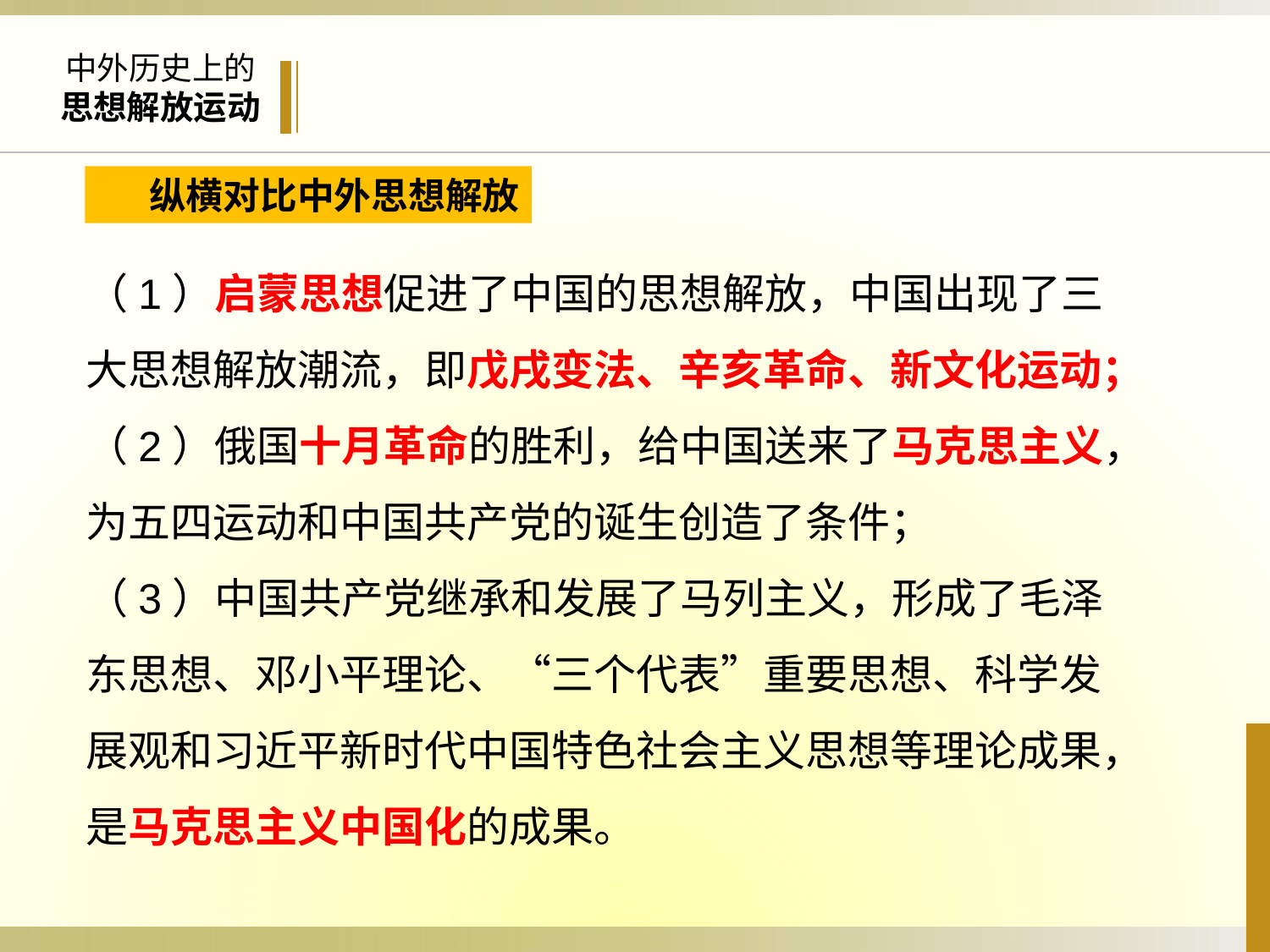

中外历史上的
思想解放运动
纵横对比中外思想解放
（1）启蒙思想促进了中国的思想解放，中国出现了三大思想解放潮流，即戊戌变法、辛亥革命、新文化运动；
（2）俄国十月革命的胜利，给中国送来了马克思主义，为五四运动和中国共产党的诞生创造了条件；
（3）中国共产党继承和发展了马列主义，形成了毛泽东思想、邓小平理论、“三个代表”重要思想、科学发展观和习近平新时代中国特色社会主义思想等理论成果，是马克思主义中国化的成果。